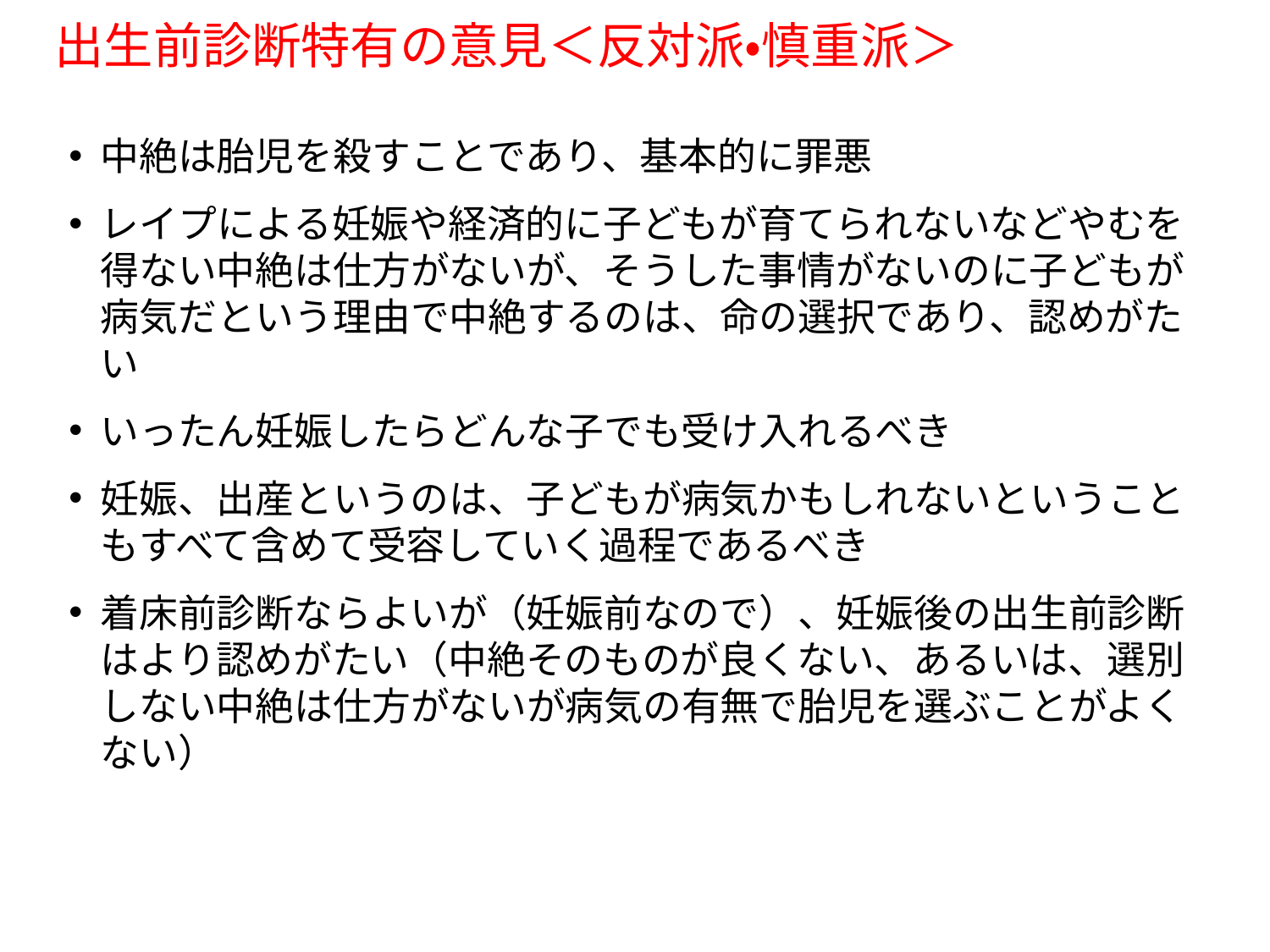

# 出生前診断特有の意見＜反対派・慎重派＞
中絶は胎児を殺すことであり、基本的に罪悪
レイプによる妊娠や経済的に子どもが育てられないなどやむを得ない中絶は仕方がないが、そうした事情がないのに子どもが病気だという理由で中絶するのは、命の選択であり、認めがたい
いったん妊娠したらどんな子でも受け入れるべき
妊娠、出産というのは、子どもが病気かもしれないということもすべて含めて受容していく過程であるべき
着床前診断ならよいが（妊娠前なので）、妊娠後の出生前診断はより認めがたい（中絶そのものが良くない、あるいは、選別しない中絶は仕方がないが病気の有無で胎児を選ぶことがよくない）